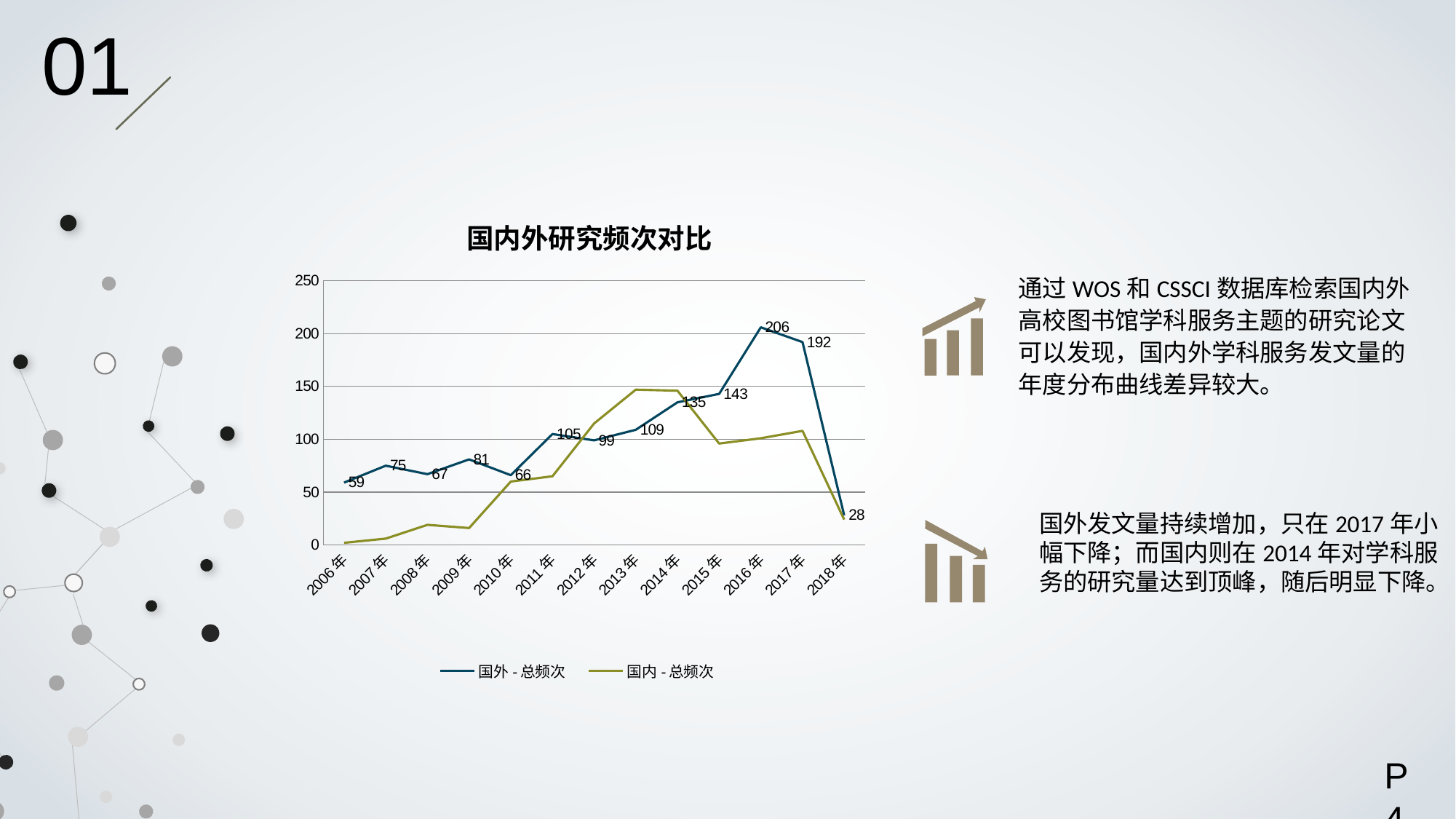

01

### Chart: 国内外研究频次对比

| Category | 国外-总频次 | 国内-总频次 |
|---|---|---|
| 2006年 | 59.0 | 2.0 |
| 2007年 | 75.0 | 6.0 |
| 2008年 | 67.0 | 19.0 |
| 2009年 | 81.0 | 16.0 |
| 2010年 | 66.0 | 60.0 |
| 2011年 | 105.0 | 65.0 |
| 2012年 | 99.0 | 115.0 |
| 2013年 | 109.0 | 147.0 |
| 2014年 | 135.0 | 146.0 |
| 2015年 | 143.0 | 96.0 |
| 2016年 | 206.0 | 101.0 |
| 2017年 | 192.0 | 108.0 |
| 2018年 | 28.0 | 24.0 |
通过WOS和CSSCI数据库检索国内外高校图书馆学科服务主题的研究论文可以发现，国内外学科服务发文量的年度分布曲线差异较大。

国外发文量持续增加，只在2017年小幅下降；而国内则在2014年对学科服务的研究量达到顶峰，随后明显下降。

P4